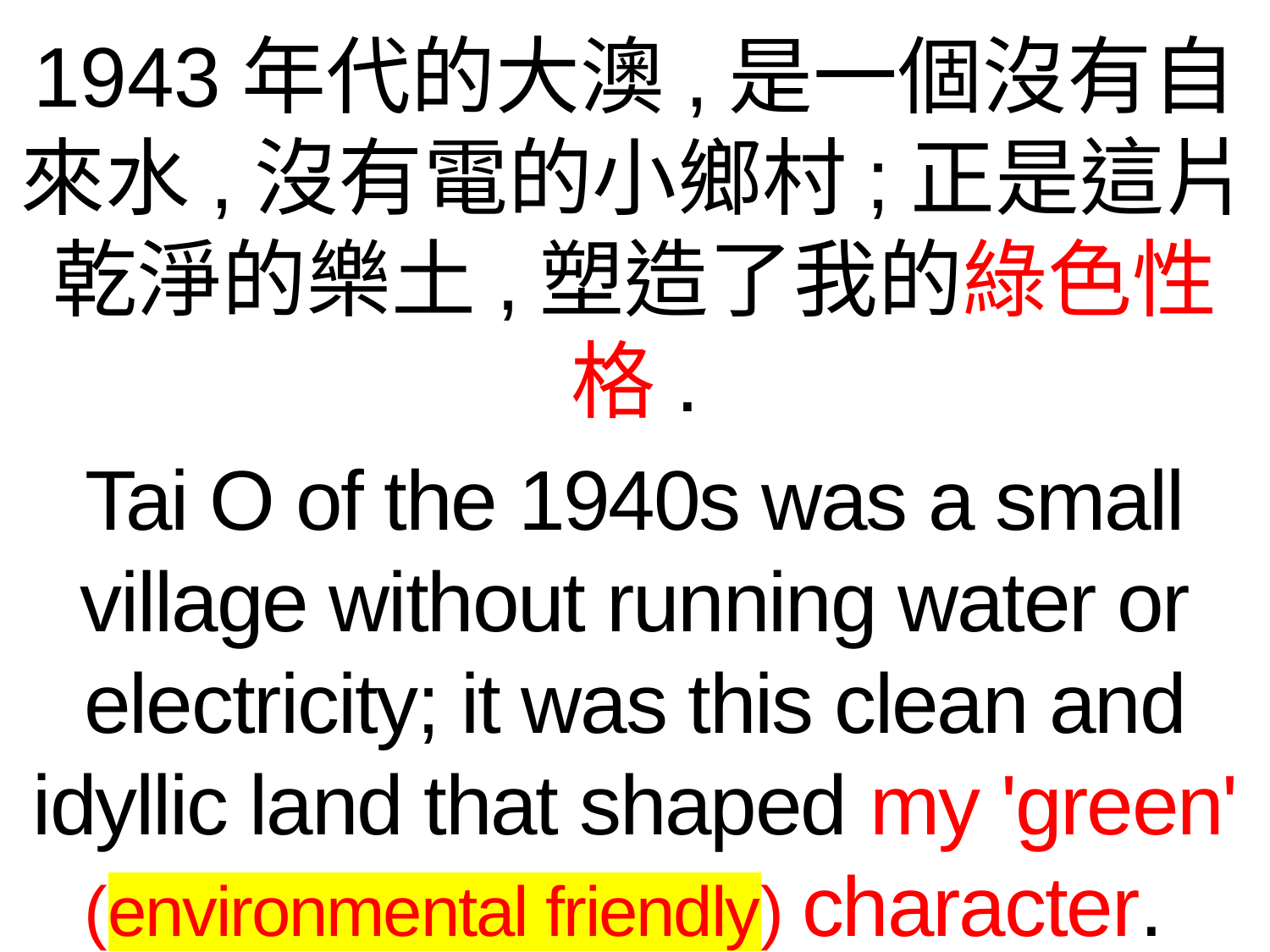

1943年代的大澳,是一個沒有自來水,沒有電的小鄉村;正是這片乾淨的樂土,塑造了我的綠色性格.
Tai O of the 1940s was a small village without running water or electricity; it was this clean and idyllic land that shaped my 'green' (environmental friendly) character.